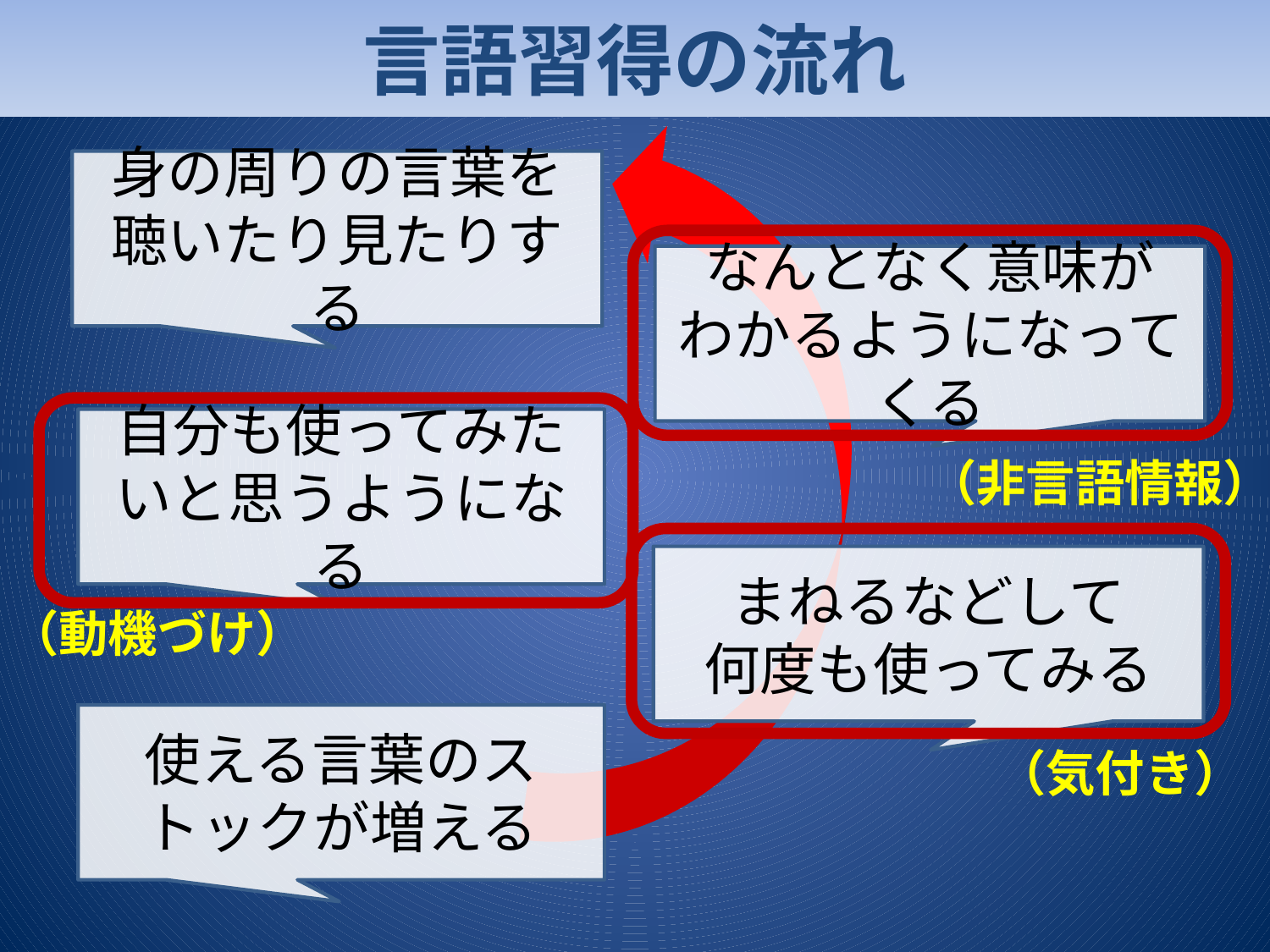

# 言語習得の流れ
身の周りの言葉を
聴いたり見たりする

なんとなく意味が
わかるようになってくる

自分も使ってみたいと思うようになる
（非言語情報）

まねるなどして
何度も使ってみる
（動機づけ）
使える言葉のストックが増える
（気付き）